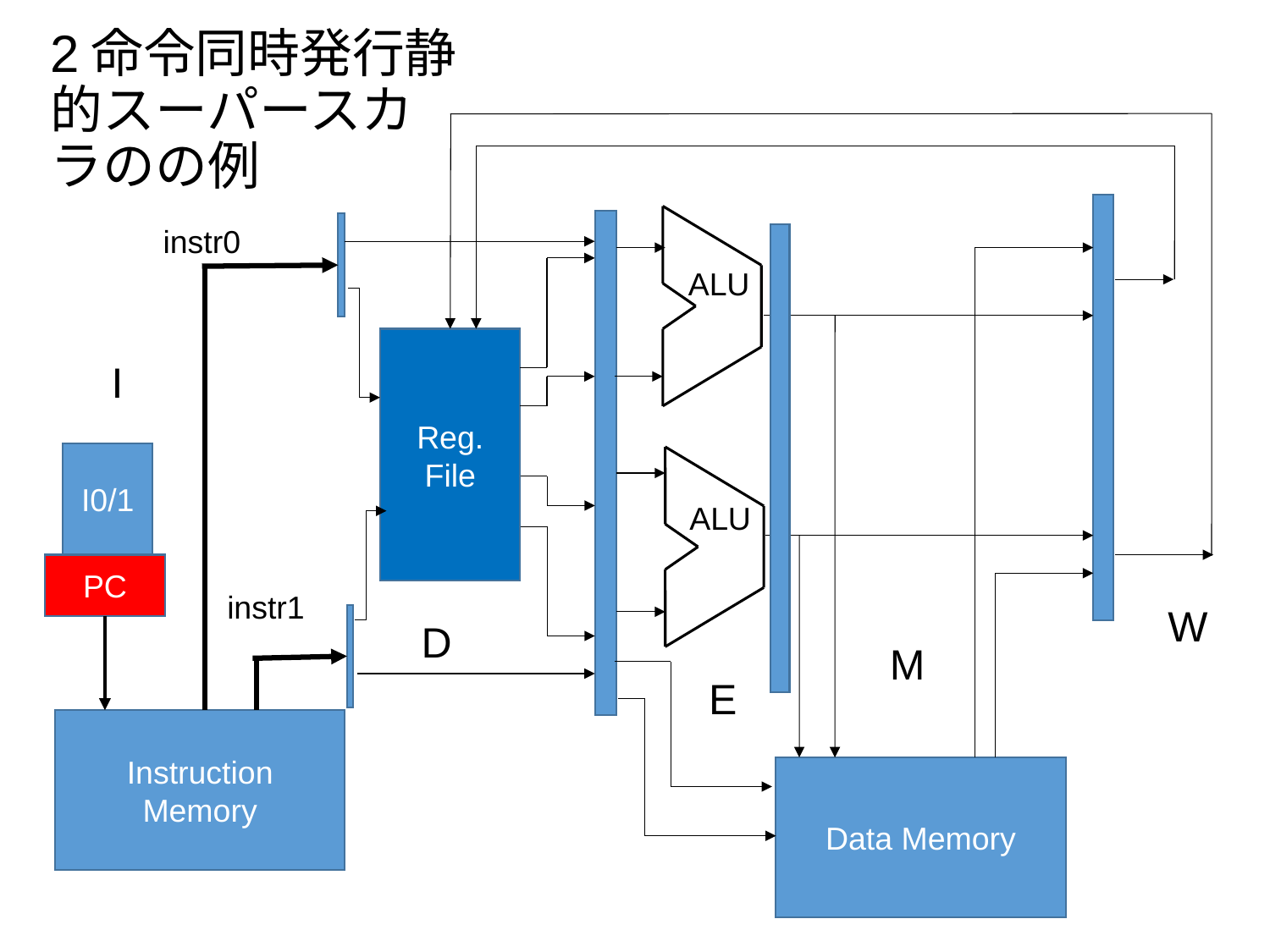

# 2命令同時発行静的スーパースカラのの例

instr0

ALU
Reg.
File
I
I0/1
ALU

PC
instr1

W

D
M
E
Instruction Memory
Data Memory